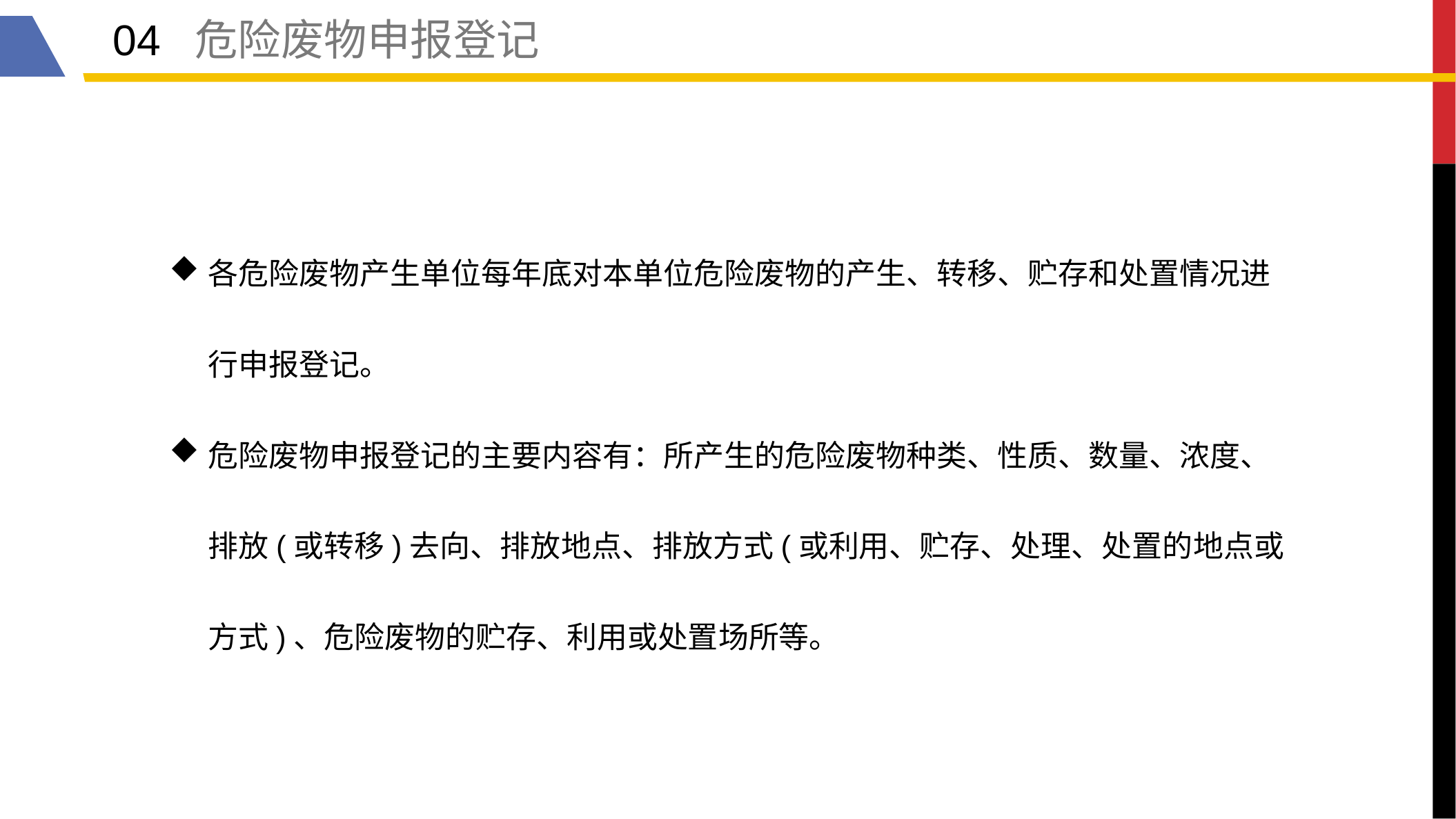

04  危险废物申报登记

各危险废物产生单位每年底对本单位危险废物的产生、转移、贮存和处置情况进行申报登记。
危险废物申报登记的主要内容有：所产生的危险废物种类、性质、数量、浓度、排放(或转移)去向、排放地点、排放方式(或利用、贮存、处理、处置的地点或方式)、危险废物的贮存、利用或处置场所等。